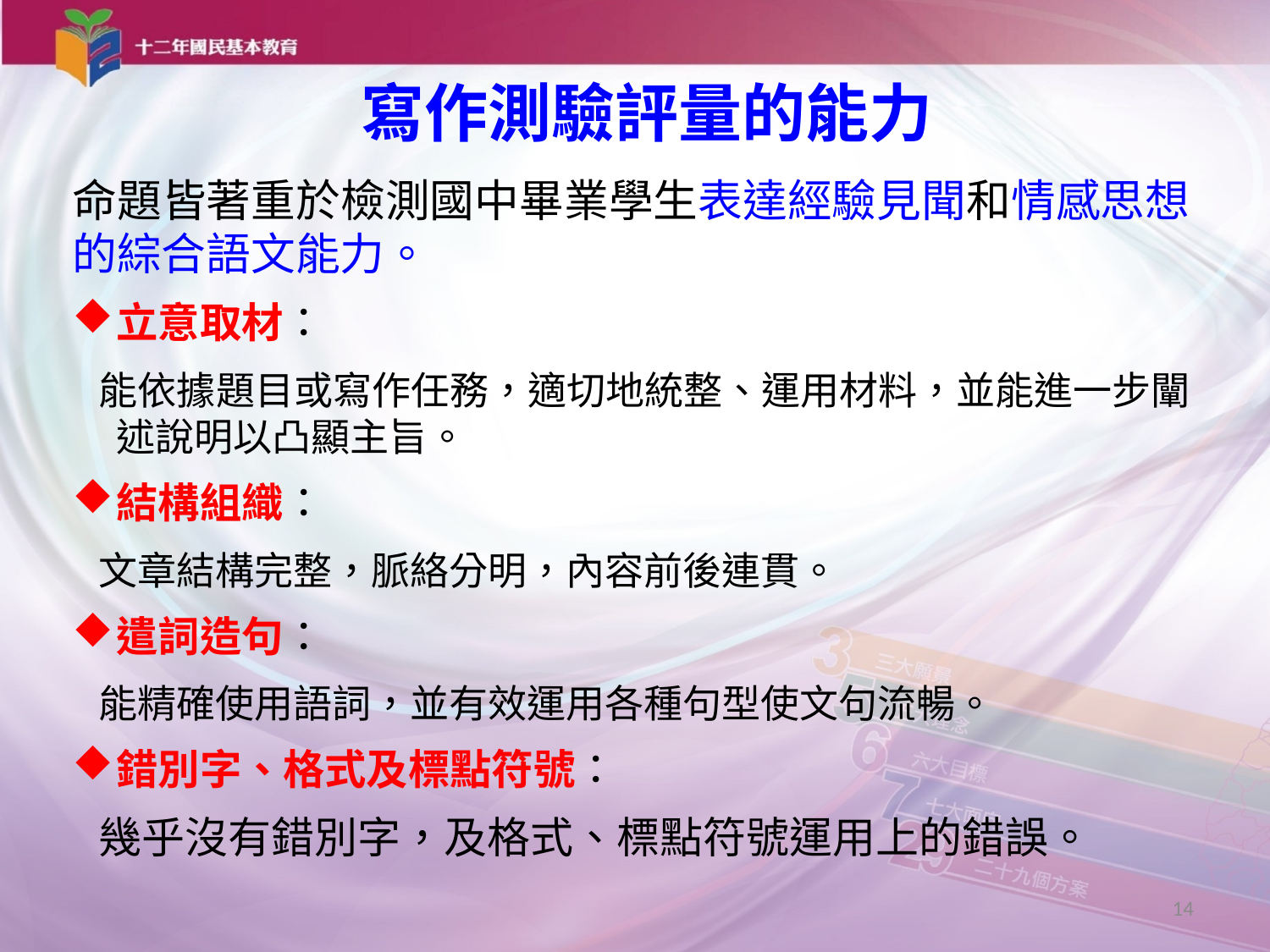

# 寫作測驗評量的能力
命題皆著重於檢測國中畢業學生表達經驗見聞和情感思想的綜合語文能力。
立意取材：
  能依據題目或寫作任務，適切地統整、運用材料，並能進一步闡述說明以凸顯主旨。
結構組織：
  文章結構完整，脈絡分明，內容前後連貫。
遣詞造句：
  能精確使用語詞，並有效運用各種句型使文句流暢。
錯別字、格式及標點符號：
  幾乎沒有錯別字，及格式、標點符號運用上的錯誤。
14